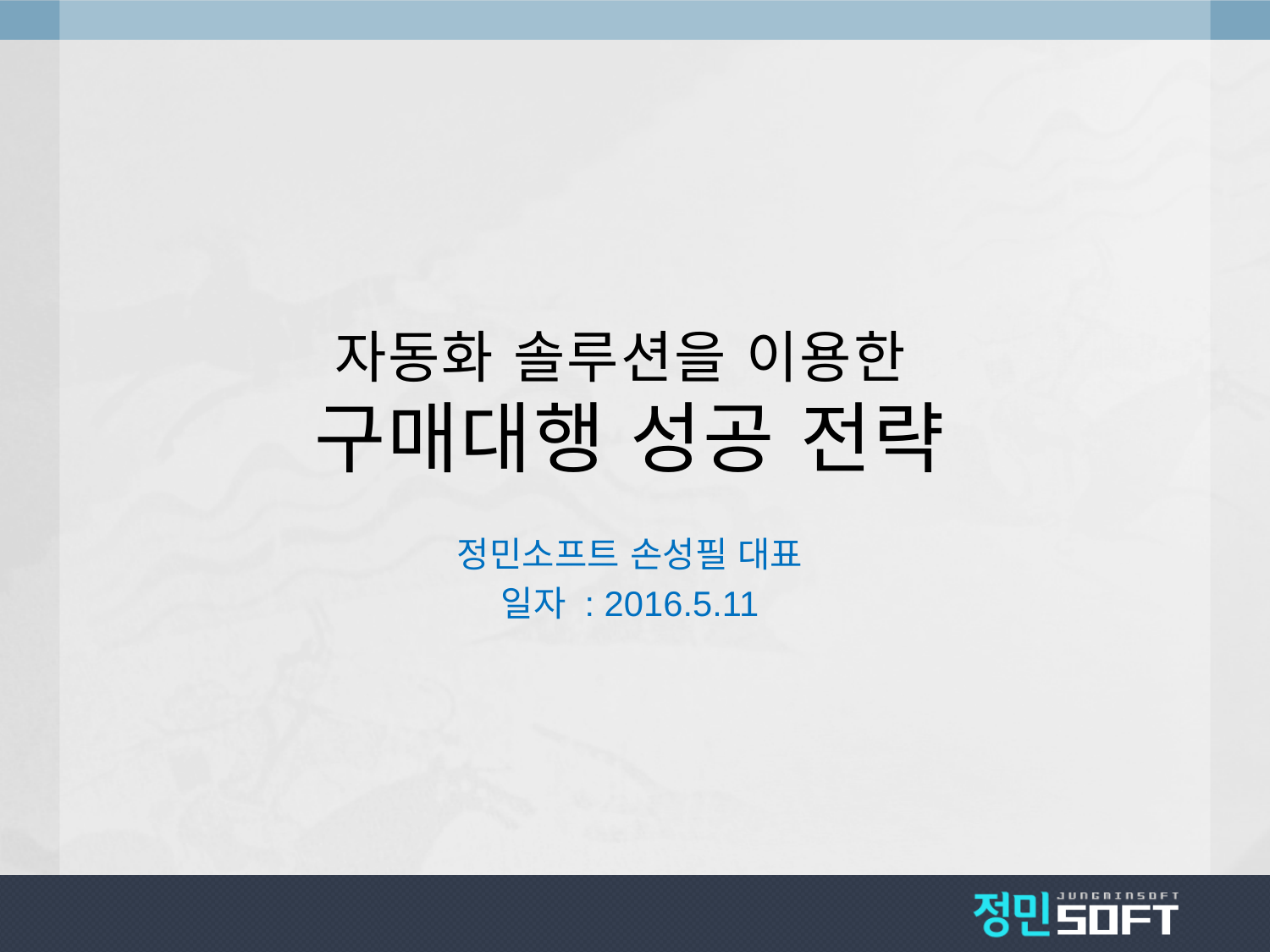

# 자동화 솔루션을 이용한 구매대행 성공 전략
정민소프트 손성필 대표
일자 : 2016.5.11